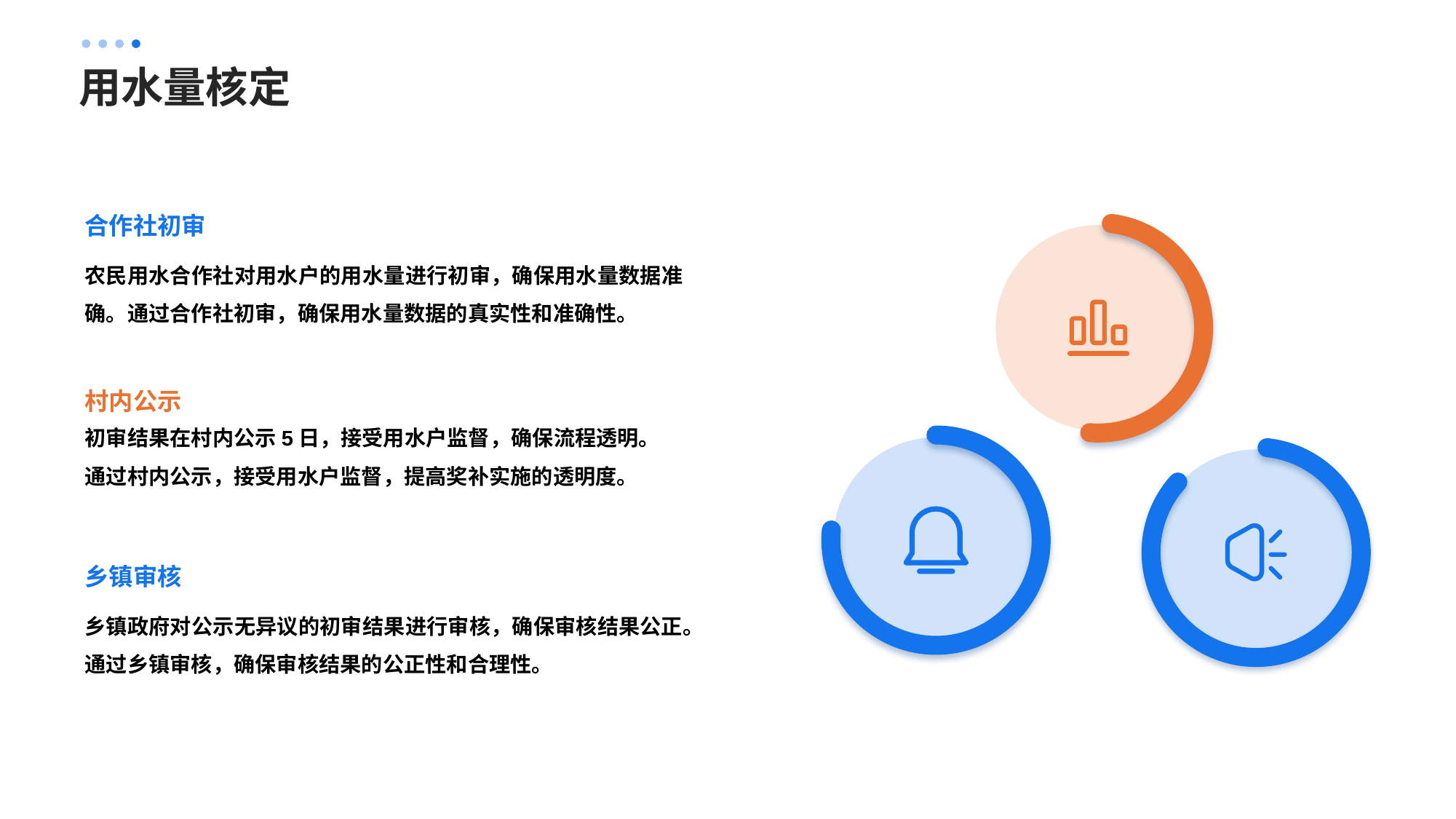

用水量核定
合作社初审

农民用水合作社对用水户的用水量进行初审，确保用水量数据准确。通过合作社初审，确保用水量数据的真实性和准确性。

村内公示
初审结果在村内公示5日，接受用水户监督，确保流程透明。
通过村内公示，接受用水户监督，提高奖补实施的透明度。

乡镇审核
乡镇政府对公示无异议的初审结果进行审核，确保审核结果公正。通过乡镇审核，确保审核结果的公正性和合理性。